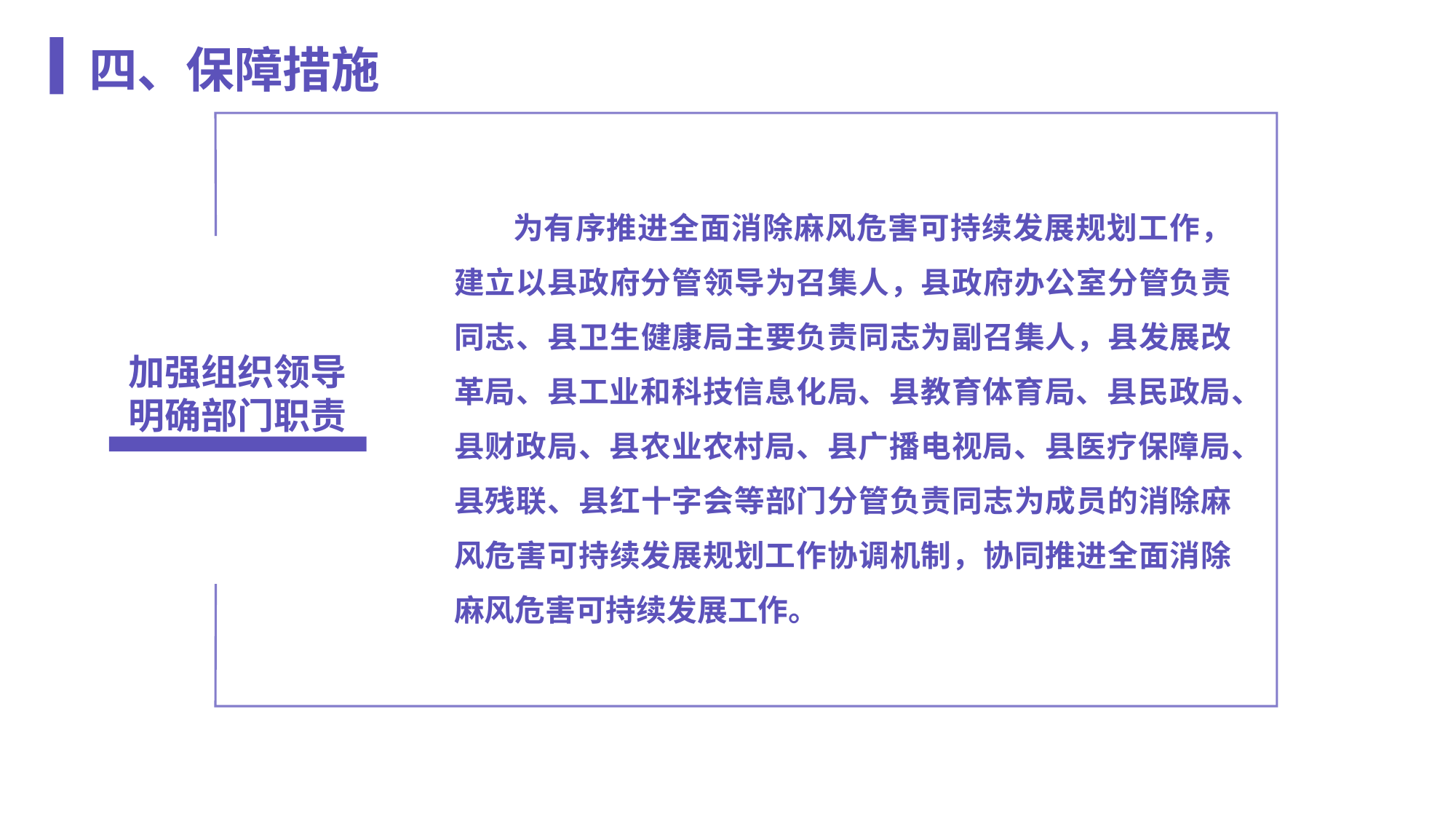

四、保障措施

       为有序推进全面消除麻风危害可持续发展规划工作，建立以县政府分管领导为召集人，县政府办公室分管负责同志、县卫生健康局主要负责同志为副召集人，县发展改革局、县工业和科技信息化局、县教育体育局、县民政局、县财政局、县农业农村局、县广播电视局、县医疗保障局、县残联、县红十字会等部门分管负责同志为成员的消除麻风危害可持续发展规划工作协调机制，协同推进全面消除麻风危害可持续发展工作。
# 加强组织领导 明确部门职责